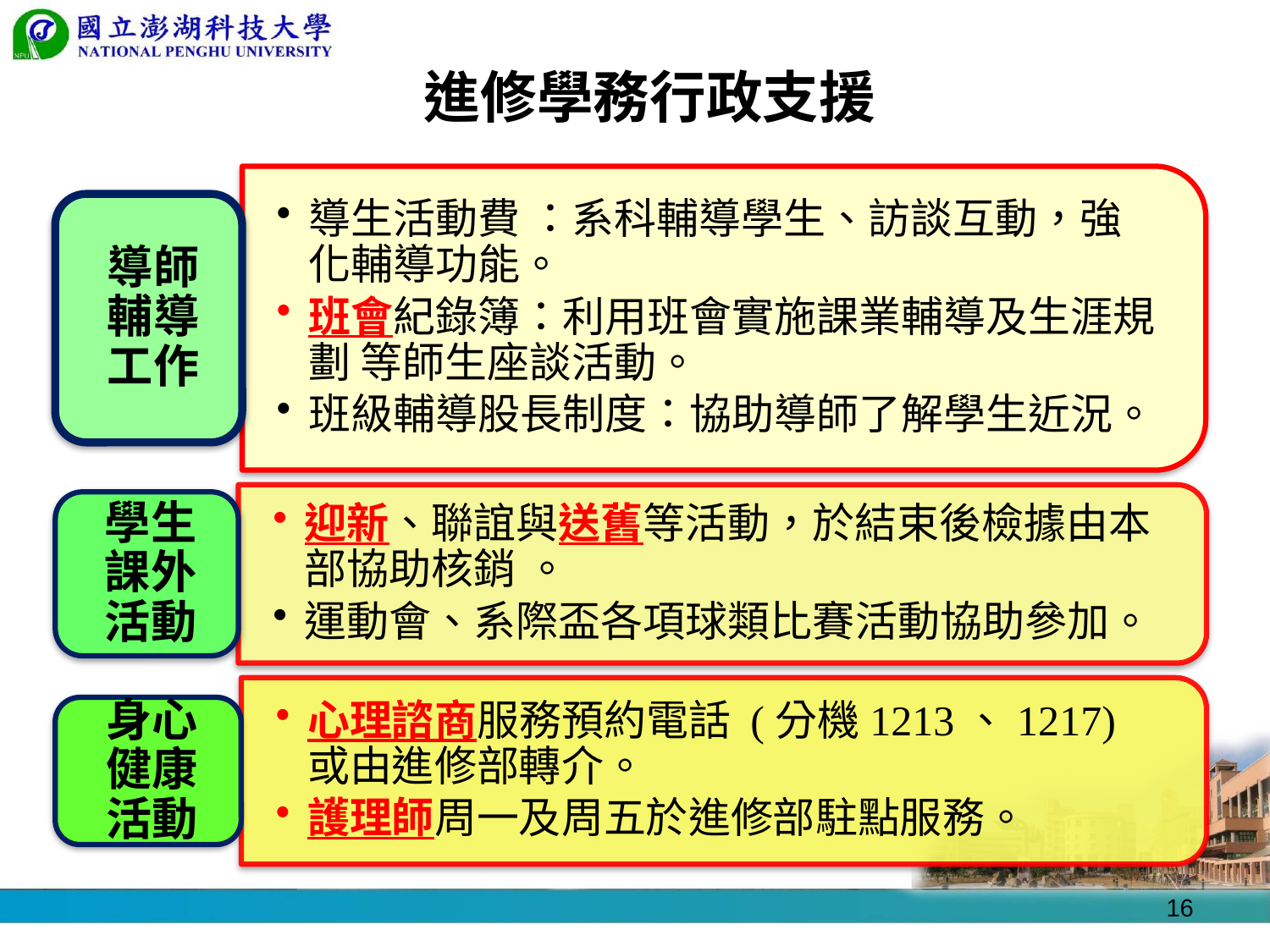

# 進修學務行政支援
導生活動費 ：系科輔導學生、訪談互動，強化輔導功能。
班會紀錄簿：利用班會實施課業輔導及生涯規劃 等師生座談活動。
班級輔導股長制度：協助導師了解學生近況。
導師輔導工作
迎新、聯誼與送舊等活動，於結束後檢據由本部協助核銷 。
運動會、系際盃各項球類比賽活動協助參加。
學生課外活動
心理諮商服務預約電話 (分機1213、1217)或由進修部轉介。
護理師周一及周五於進修部駐點服務。
身心健康活動

16